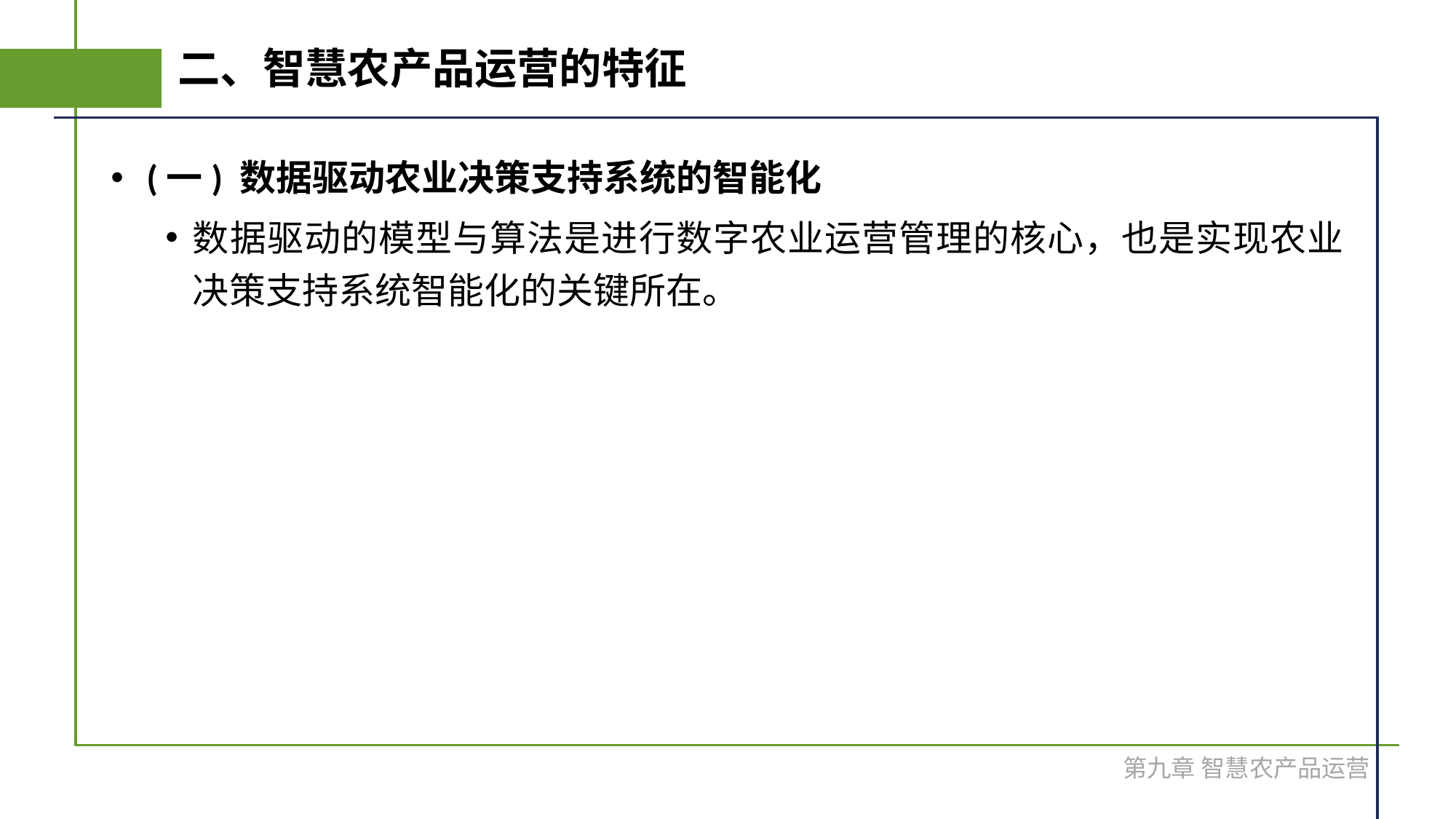

# 二、智慧农产品运营的特征
 (一) 数据驱动农业决策支持系统的智能化
数据驱动的模型与算法是进行数字农业运营管理的核心，也是实现农业决策支持系统智能化的关键所在。
第九章 智慧农产品运营